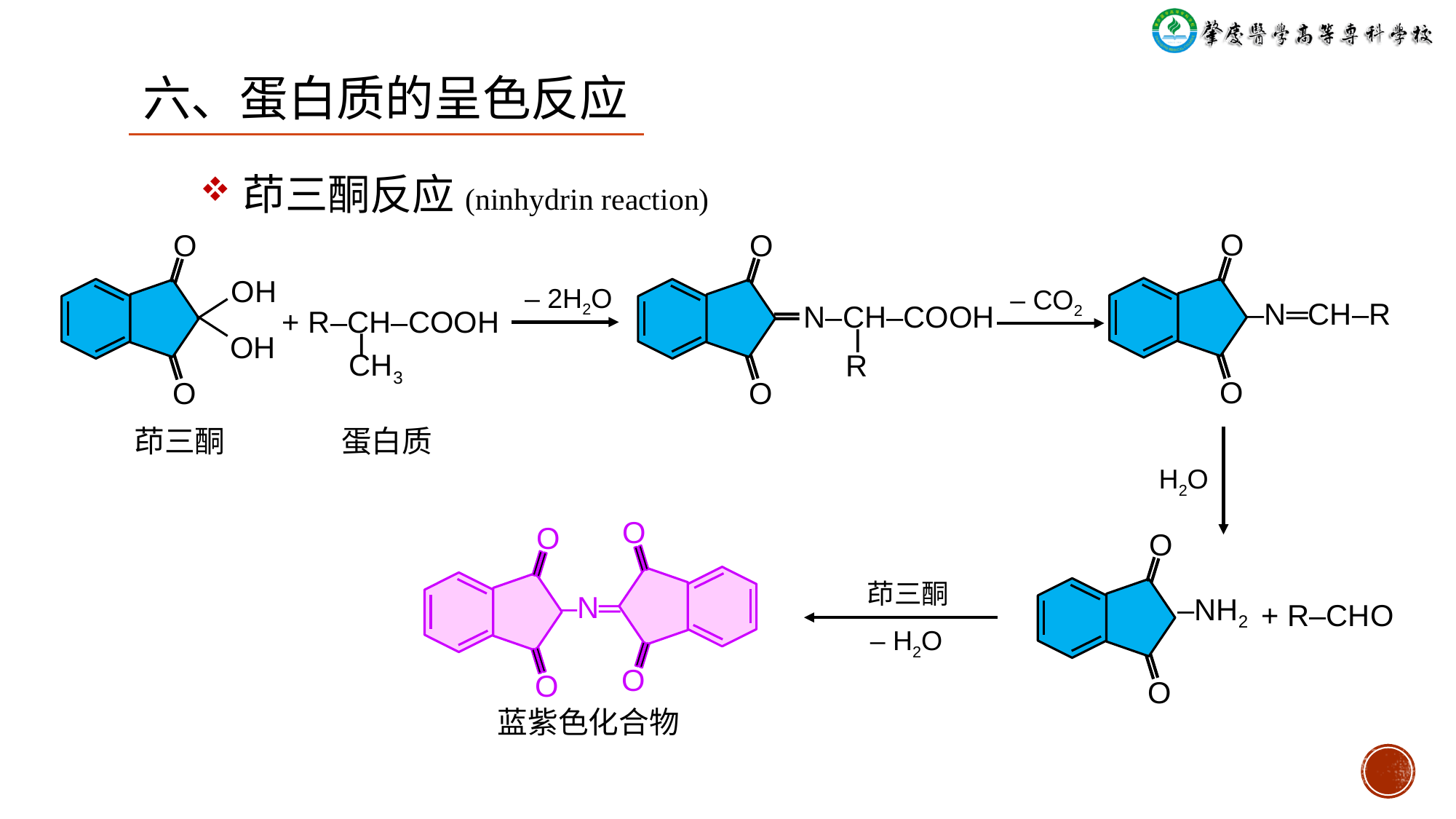

六、蛋白质的呈色反应
茚三酮反应(ninhydrin reaction)
O
O
O

OH
‒ 2H2O
‒ CO2
‒N═CH‒R
N‒CH‒COOH
      ⅼ
     R
+ R‒CH‒COOH
         ⅼ
        CH3

OH
O
O
O
茚三酮
蛋白质
H2O
O
O
O

茚三酮
+ R‒CHO
‒N═
‒NH2
‒ H2O
O
O
O
蓝紫色化合物